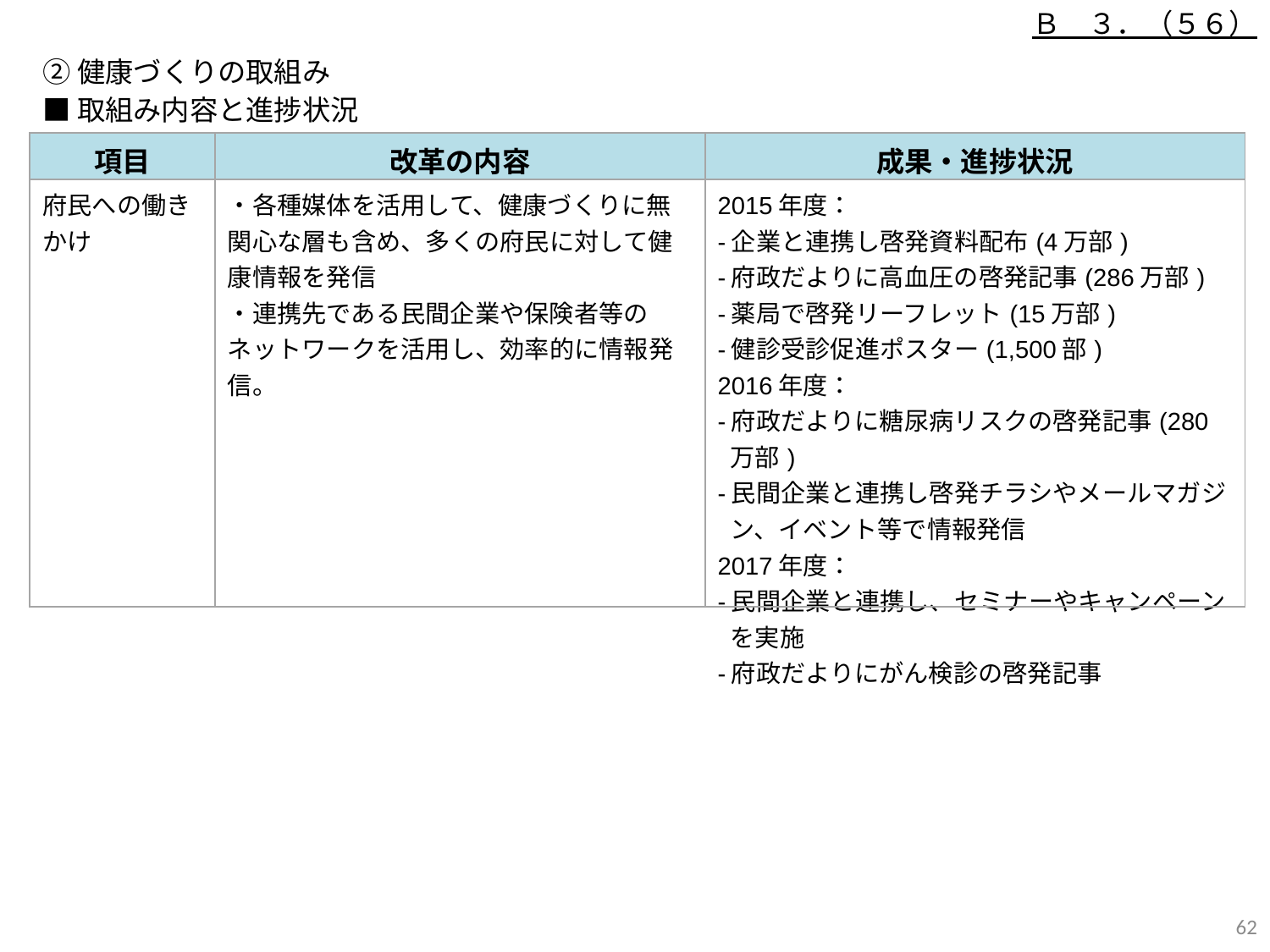

Ｂ　３．（５６）
②健康づくりの取組み
■取組み内容と進捗状況
| 項目 | 改革の内容 | 成果・進捗状況 |
| --- | --- | --- |
| 府民への働きかけ | ・各種媒体を活用して、健康づくりに無関心な層も含め、多くの府民に対して健康情報を発信 ・連携先である民間企業や保険者等のネットワークを活用し、効率的に情報発信。 | 2015年度： -企業と連携し啓発資料配布(4万部) -府政だよりに高血圧の啓発記事(286万部) -薬局で啓発リーフレット(15万部) -健診受診促進ポスター(1,500部) 2016年度： -府政だよりに糖尿病リスクの啓発記事(280万部) -民間企業と連携し啓発チラシやメールマガジン、イベント等で情報発信 2017年度： -民間企業と連携し、セミナーやキャンペーンを実施 -府政だよりにがん検診の啓発記事 |
62